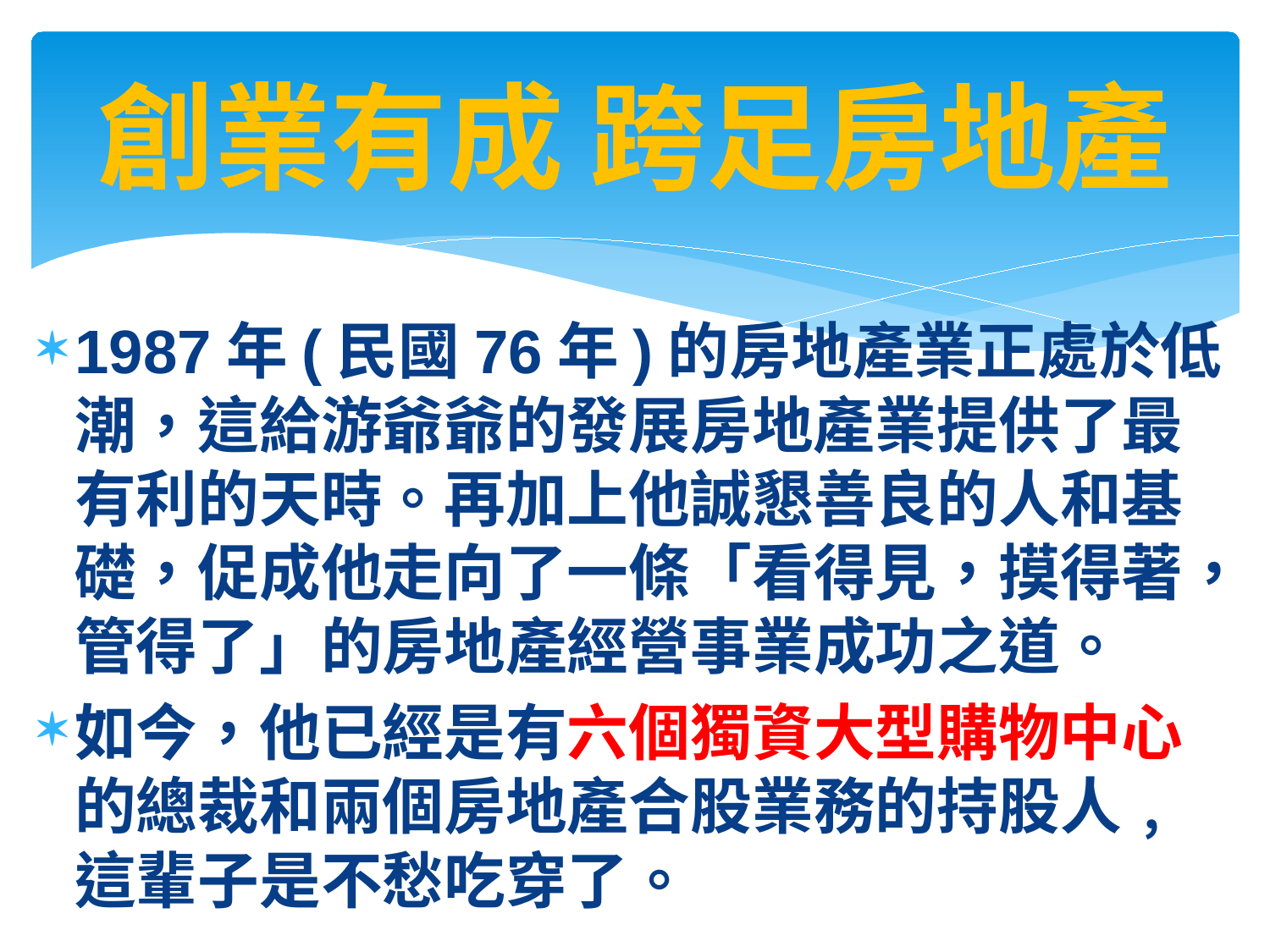

# 創業有成 跨足房地產
1987年(民國76年)的房地產業正處於低潮，這給游爺爺的發展房地產業提供了最有利的天時。再加上他誠懇善良的人和基礎，促成他走向了一條「看得見，摸得著，管得了」的房地產經營事業成功之道。
如今，他已經是有六個獨資大型購物中心的總裁和兩個房地產合股業務的持股人﹐這輩子是不愁吃穿了。